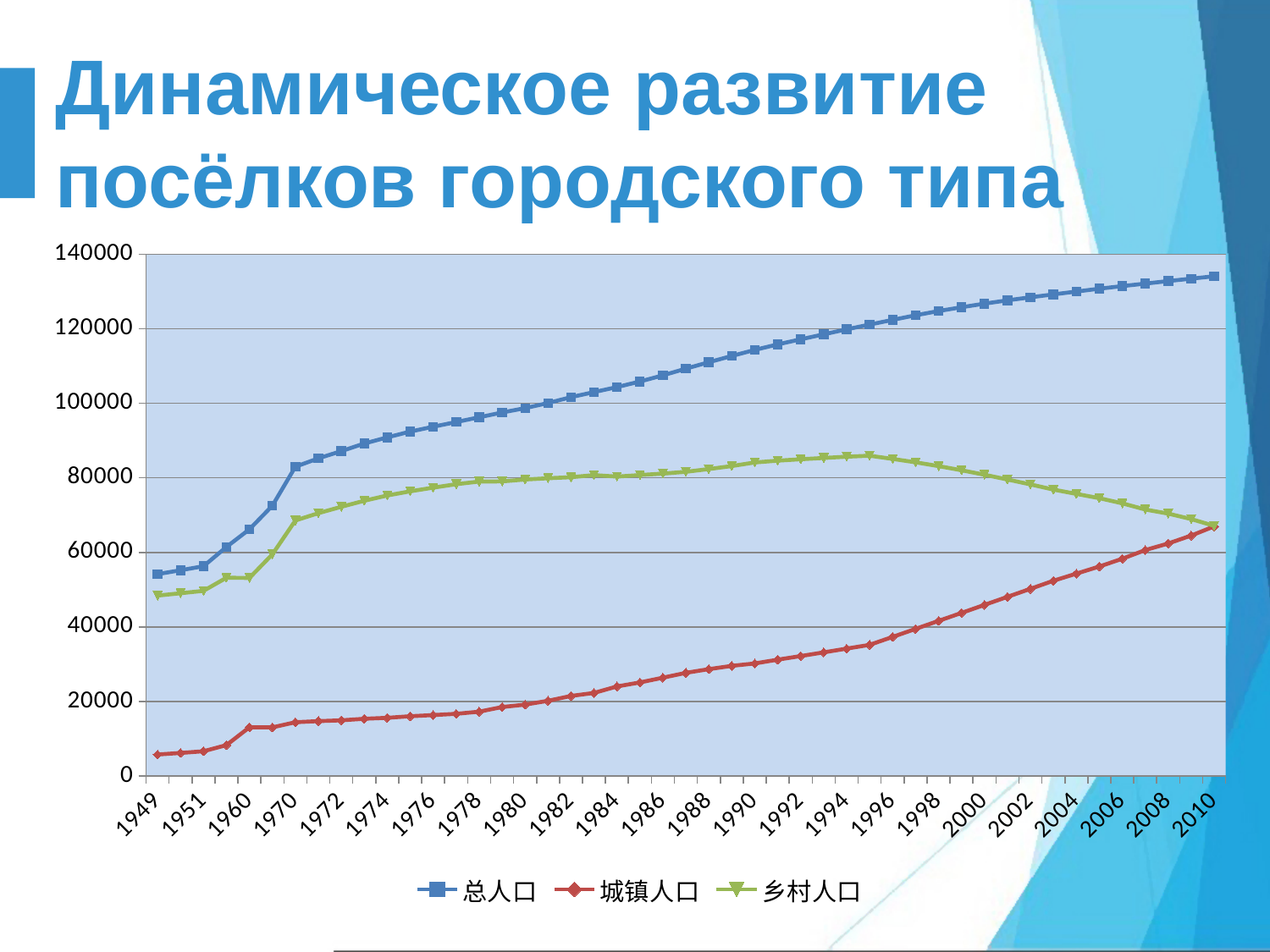

# Динамическое развитие посёлков городского типа

### Chart

| Category | 总人口 | 城镇人口 | 乡村人口 |
|---|---|---|---|
| 1949 | 54167.0 | 5765.0 | 48402.0 |
| 1950 | 55196.0 | 6169.0 | 49027.0 |
| 1951 | 56300.0 | 6632.0 | 49668.0 |
| 1955 | 61465.0 | 8285.0 | 53180.0 |
| 1960 | 66207.0 | 13073.0 | 53134.0 |
| 1965 | 72538.0 | 13045.0 | 59493.0 |
| 1970 | 82992.0 | 14424.0 | 68568.0 |
| 1971 | 85229.0 | 14711.0 | 70518.0 |
| 1972 | 87177.0 | 14935.0 | 72242.0 |
| 1973 | 89211.0 | 15345.0 | 73866.0 |
| 1974 | 90859.0 | 15595.0 | 75264.0 |
| 1975 | 92420.0 | 16030.0 | 76390.0 |
| 1976 | 93717.0 | 16341.0 | 77376.0 |
| 1977 | 94974.0 | 16669.0 | 78305.0 |
| 1978 | 96259.0 | 17245.0 | 79014.0 |
| 1979 | 97542.0 | 18495.0 | 79047.0 |
| 1980 | 98705.0 | 19140.0 | 79565.0 |
| 1981 | 100072.0 | 20171.0 | 79901.0 |
| 1982 | 101654.0 | 21480.0 | 80174.0 |
| 1983 | 103008.0 | 22274.0 | 80734.0 |
| 1984 | 104357.0 | 24017.0 | 80340.0 |
| 1985 | 105851.0 | 25094.0 | 80757.0 |
| 1986 | 107507.0 | 26366.0 | 81141.0 |
| 1987 | 109300.0 | 27674.0 | 81626.0 |
| 1988 | 111026.0 | 28661.0 | 82365.0 |
| 1989 | 112704.0 | 29540.0 | 83164.0 |
| 1990 | 114333.0 | 30195.0 | 84138.0 |
| 1991 | 115823.0 | 31203.0 | 84620.0 |
| 1992 | 117171.0 | 32175.0 | 84996.0 |
| 1993 | 118517.0 | 33173.0 | 85344.0 |
| 1994 | 119850.0 | 34169.0 | 85681.0 |
| 1995 | 121121.0 | 35174.0 | 85947.0 |
| 1996 | 122389.0 | 37304.0 | 85085.0 |
| 1997 | 123626.0 | 39449.0 | 84177.0 |
| 1998 | 124761.0 | 41608.0 | 83153.0 |
| 1999 | 125786.0 | 43748.0 | 82038.0 |
| 2000 | 126743.0 | 45906.0 | 80837.0 |
| 2001 | 127627.0 | 48064.0 | 79563.0 |
| 2002 | 128453.0 | 50212.0 | 78241.0 |
| 2003 | 129227.0 | 52376.0 | 76851.0 |
| 2004 | 129988.0 | 54283.0 | 75705.0 |
| 2005 | 130756.0 | 56212.0 | 74544.0 |
| 2006 | 131448.0 | 58288.0 | 73160.0 |
| 2007 | 132129.0 | 60633.0 | 71496.0 |
| 2008 | 132802.0 | 62403.0 | 70399.0 |
| 2009 | 133450.0 | 64512.0 | 68938.0 |
| 2010 | 134091.0 | 66978.0 | 67113.0 |